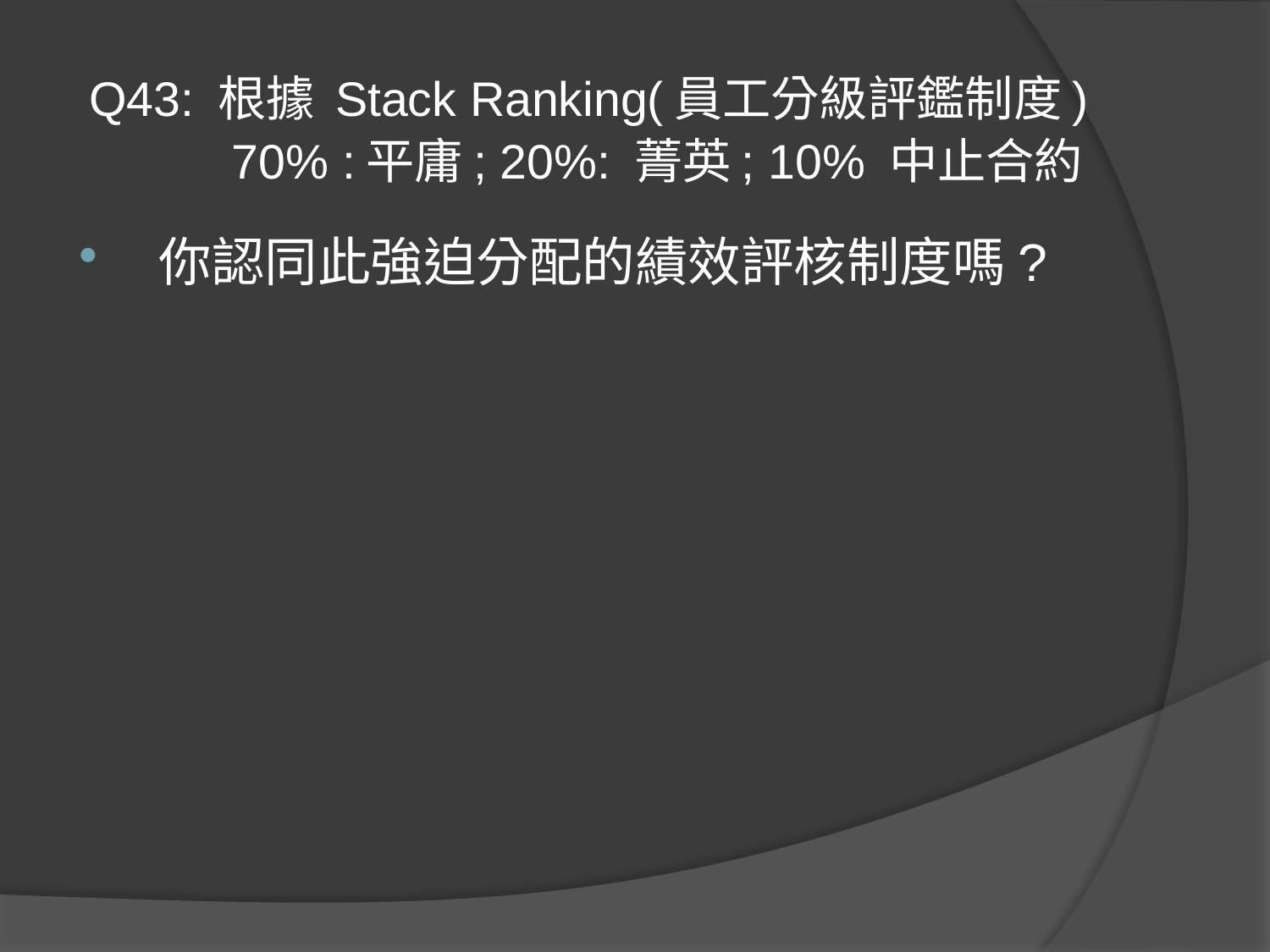

# Q43: 根據 Stack Ranking(員工分級評鑑制度) 70% :平庸; 20%: 菁英; 10% 中止合約
 你認同此強迫分配的績效評核制度嗎?